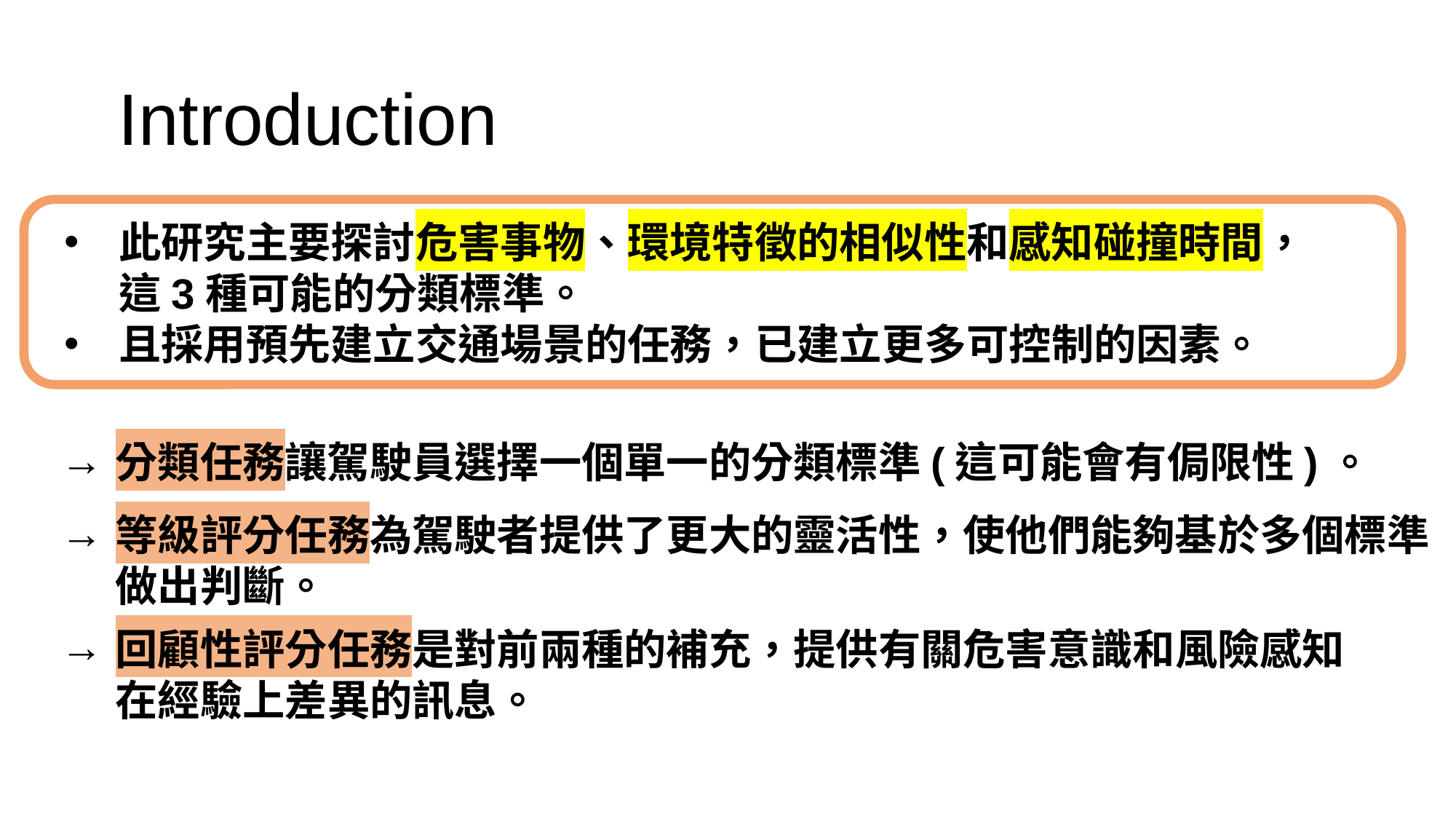

Introduction

此研究主要探討危害事物、環境特徵的相似性和感知碰撞時間，這3種可能的分類標準。
且採用預先建立交通場景的任務，已建立更多可控制的因素。
分類任務讓駕駛員選擇一個單一的分類標準(這可能會有侷限性)。
等級評分任務為駕駛者提供了更大的靈活性，使他們能夠基於多個標準做出判斷。
回顧性評分任務是對前兩種的補充，提供有關危害意識和風險感知在經驗上差異的訊息。